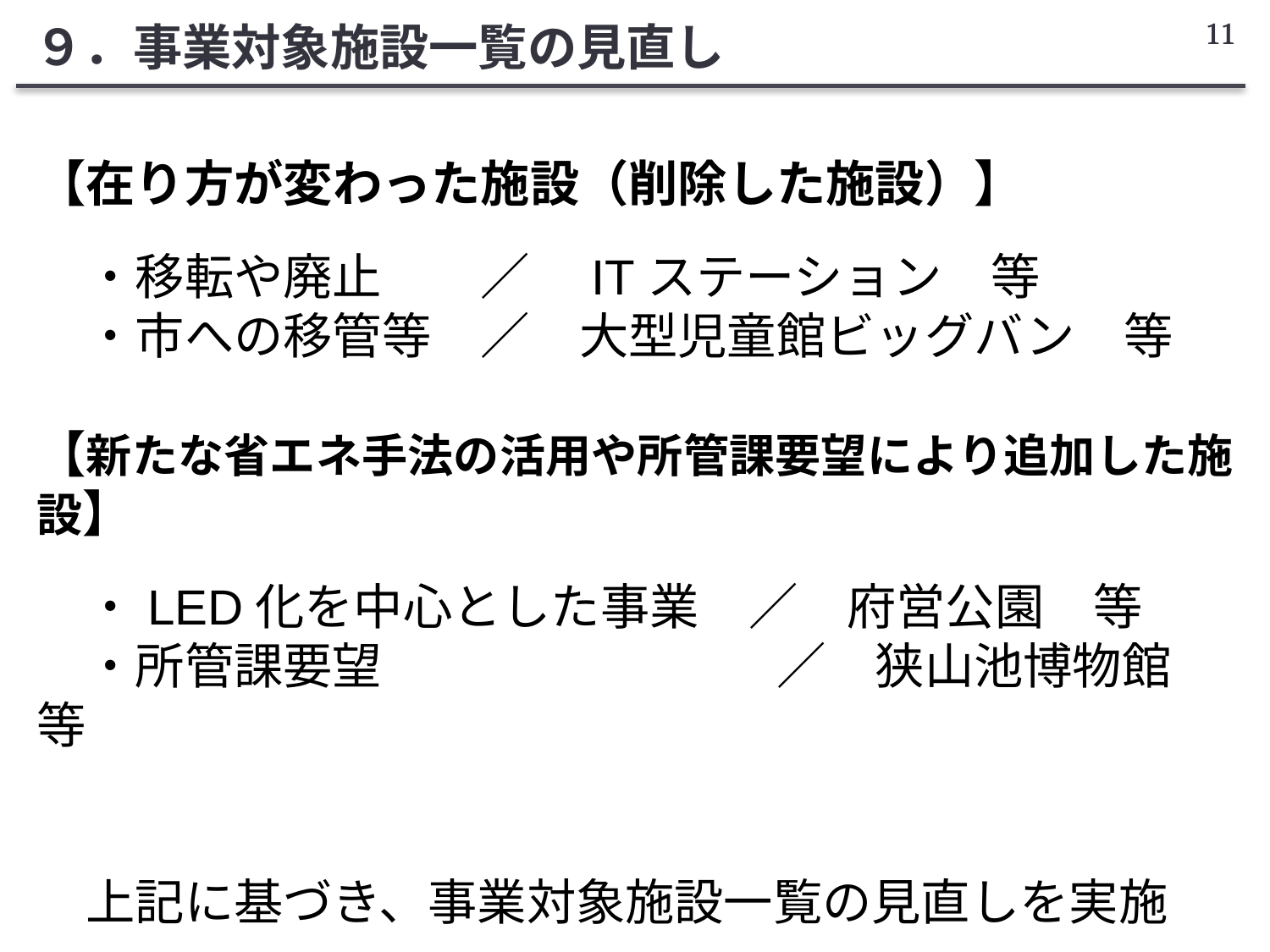

11
９．事業対象施設一覧の見直し
【在り方が変わった施設（削除した施設）】

　・移転や廃止　　／　ITステーション　等
　・市への移管等　／　大型児童館ビッグバン　等

【新たな省エネ手法の活用や所管課要望により追加した施設】

　・LED化を中心とした事業　／　府営公園　等
　・所管課要望　　　　　　　　／　狭山池博物館　等

　上記に基づき、事業対象施設一覧の見直しを実施